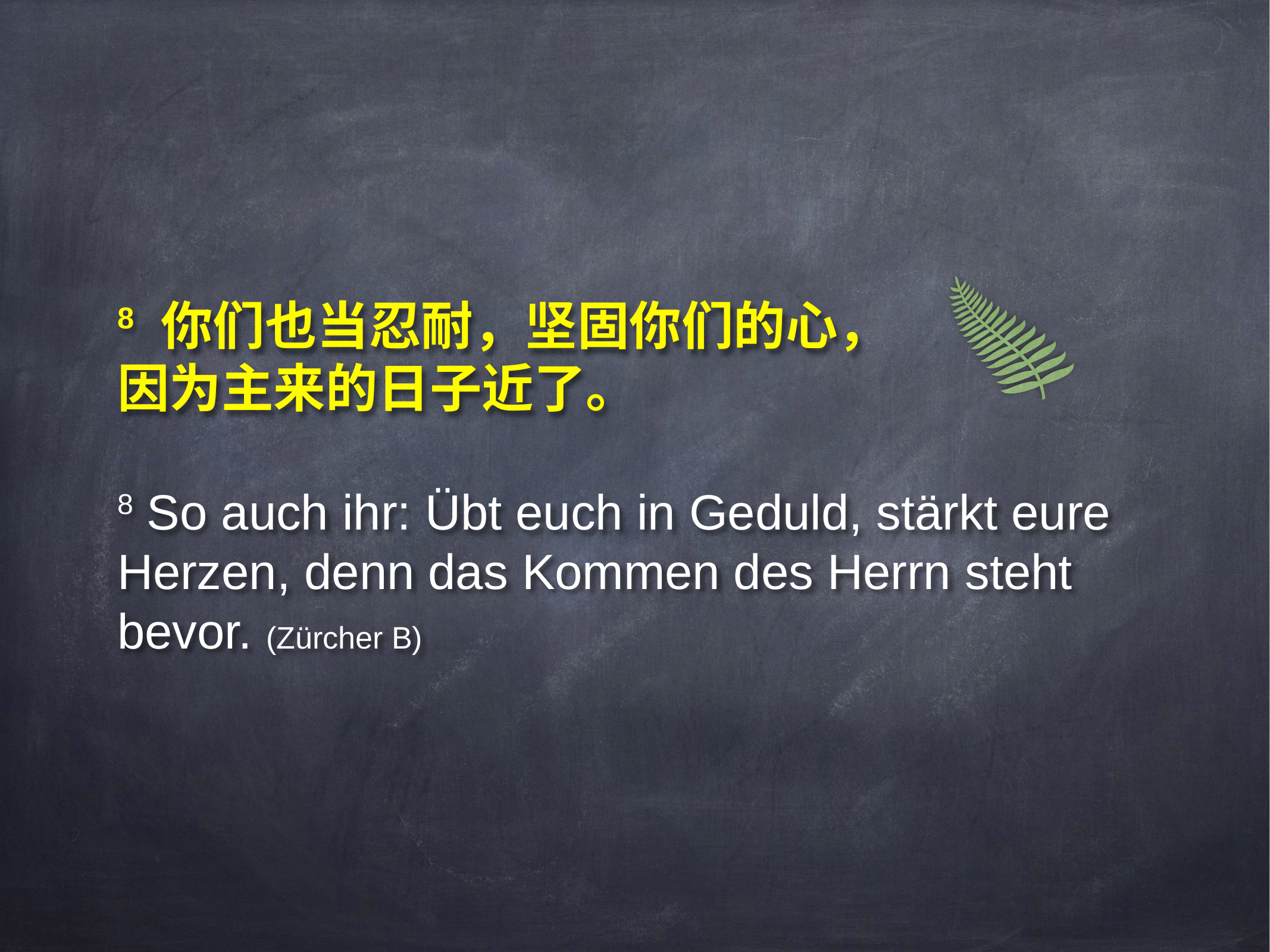

# 8 你们也当忍耐，坚固你们的心，
因为主来的日子近了。

8 So auch ihr: Übt euch in Geduld, stärkt eure Herzen, denn das Kommen des Herrn steht bevor. (Zürcher B)